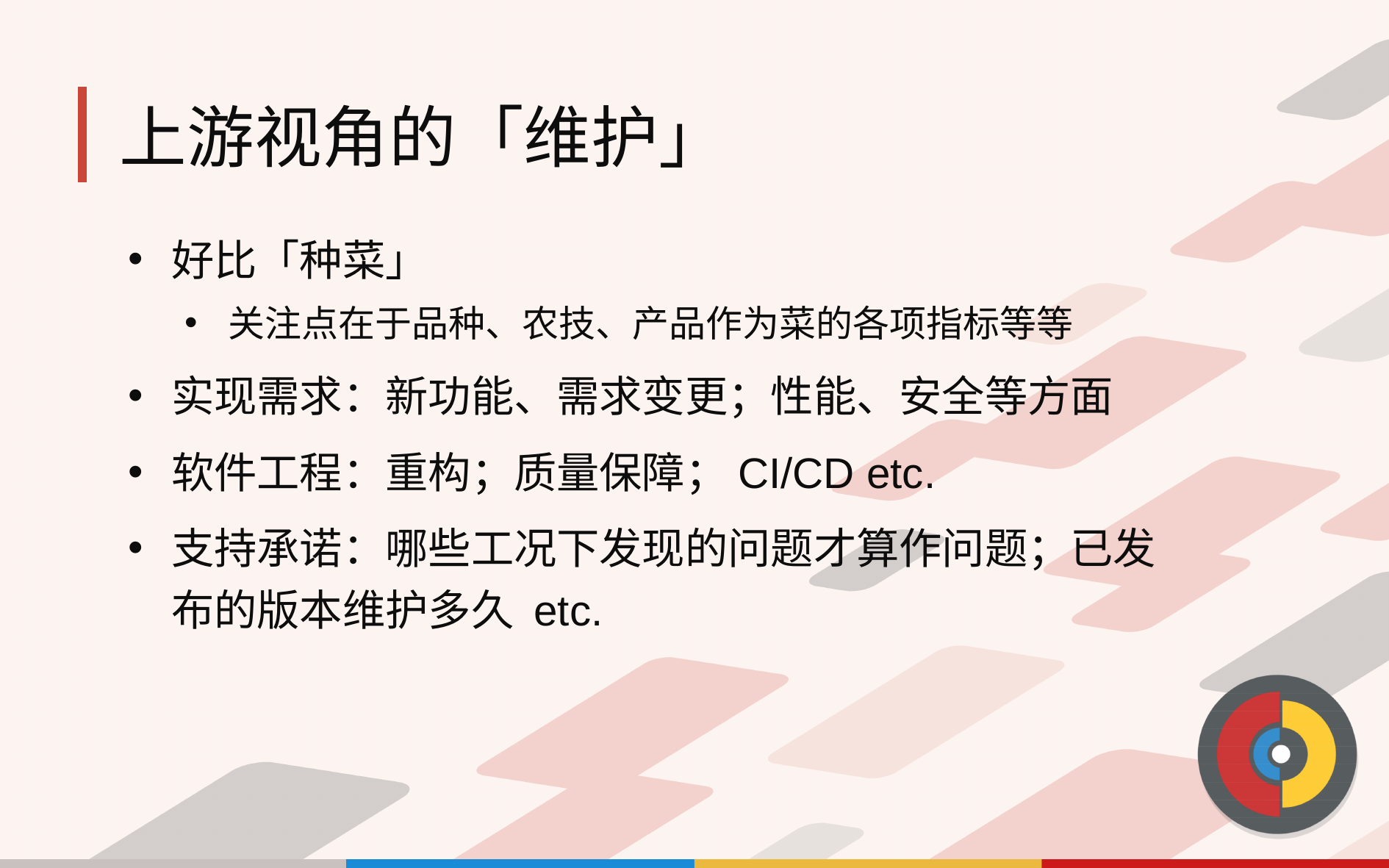

# 上游视角的「维护」
好比「种菜」
关注点在于品种、农技、产品作为菜的各项指标等等
实现需求：新功能、需求变更；性能、安全等方面
软件工程：重构；质量保障；CI/CD etc.
支持承诺：哪些工况下发现的问题才算作问题；已发布的版本维护多久 etc.